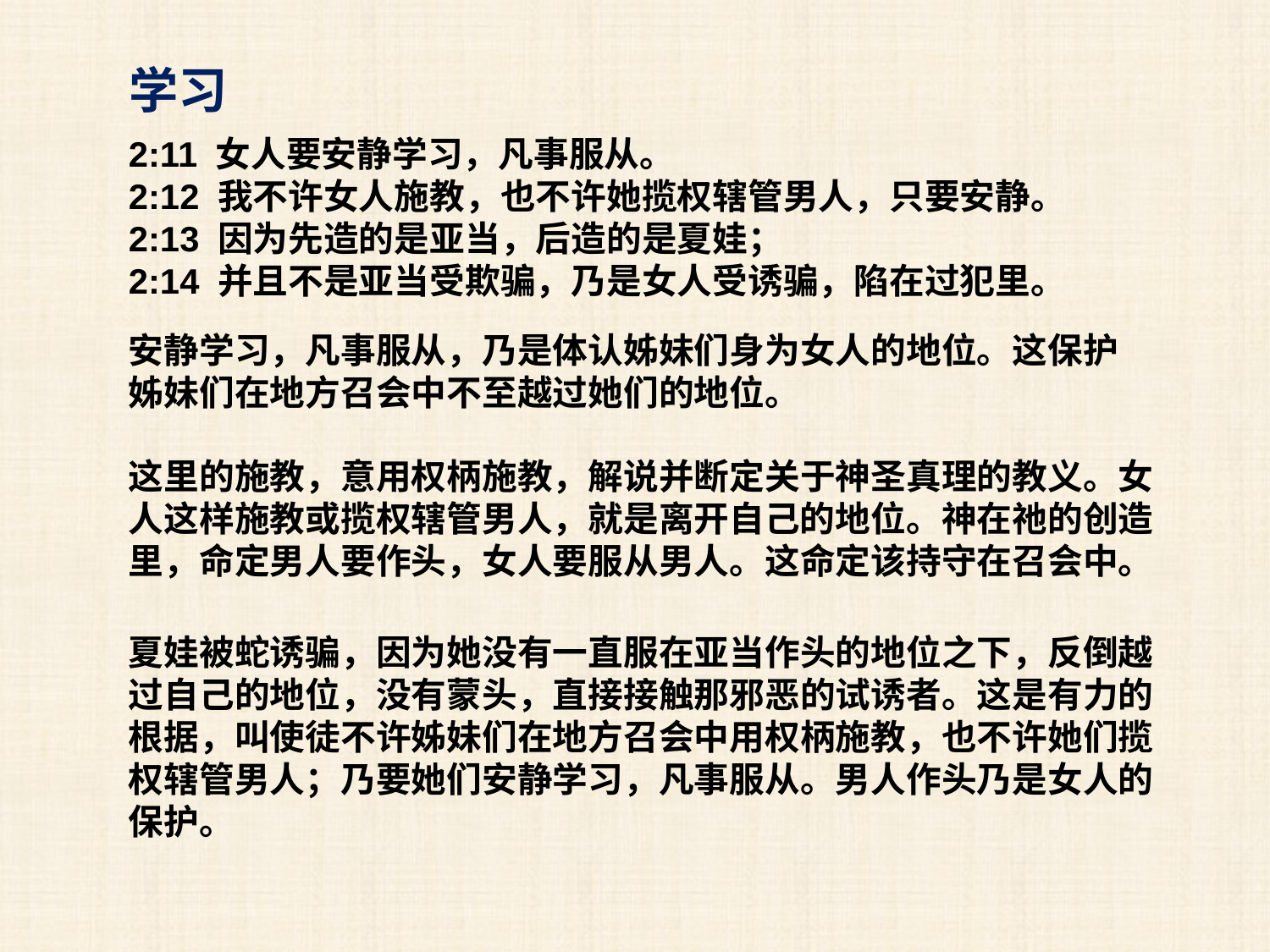

学习
2:11 女人要安静学习，凡事服从。
2:12 我不许女人施教，也不许她揽权辖管男人，只要安静。
2:13 因为先造的是亚当，后造的是夏娃；
2:14 并且不是亚当受欺骗，乃是女人受诱骗，陷在过犯里。
安静学习，凡事服从，乃是体认姊妹们身为女人的地位。这保护姊妹们在地方召会中不至越过她们的地位。
这里的施教，意用权柄施教，解说并断定关于神圣真理的教义。女人这样施教或揽权辖管男人，就是离开自己的地位。神在祂的创造里，命定男人要作头，女人要服从男人。这命定该持守在召会中。
夏娃被蛇诱骗，因为她没有一直服在亚当作头的地位之下，反倒越过自己的地位，没有蒙头，直接接触那邪恶的试诱者。这是有力的根据，叫使徒不许姊妹们在地方召会中用权柄施教，也不许她们揽权辖管男人；乃要她们安静学习，凡事服从。男人作头乃是女人的保护。